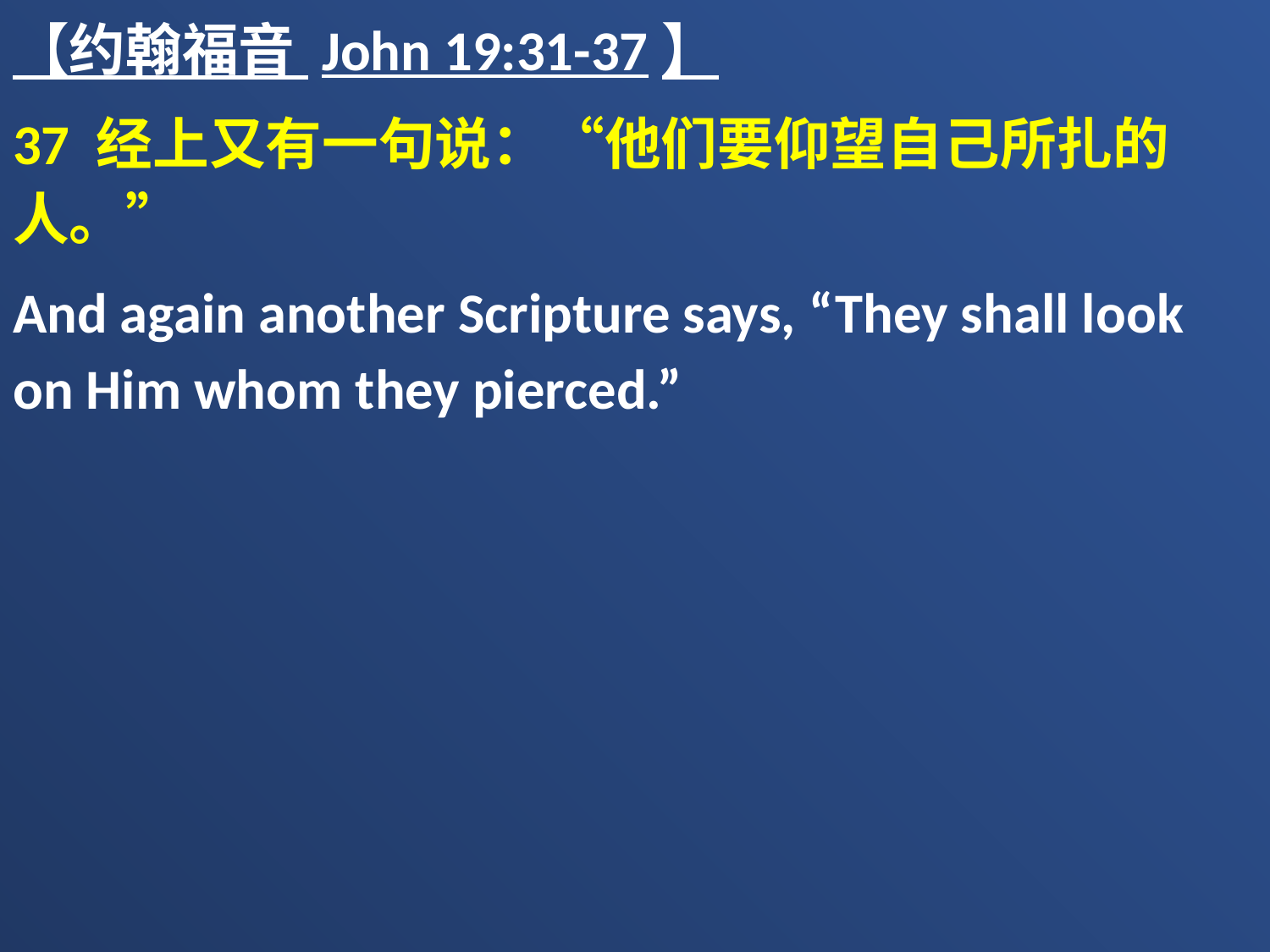

【约翰福音 John 19:31-37】
37 经上又有一句说：“他们要仰望自己所扎的人。”
And again another Scripture says, “They shall look on Him whom they pierced.”